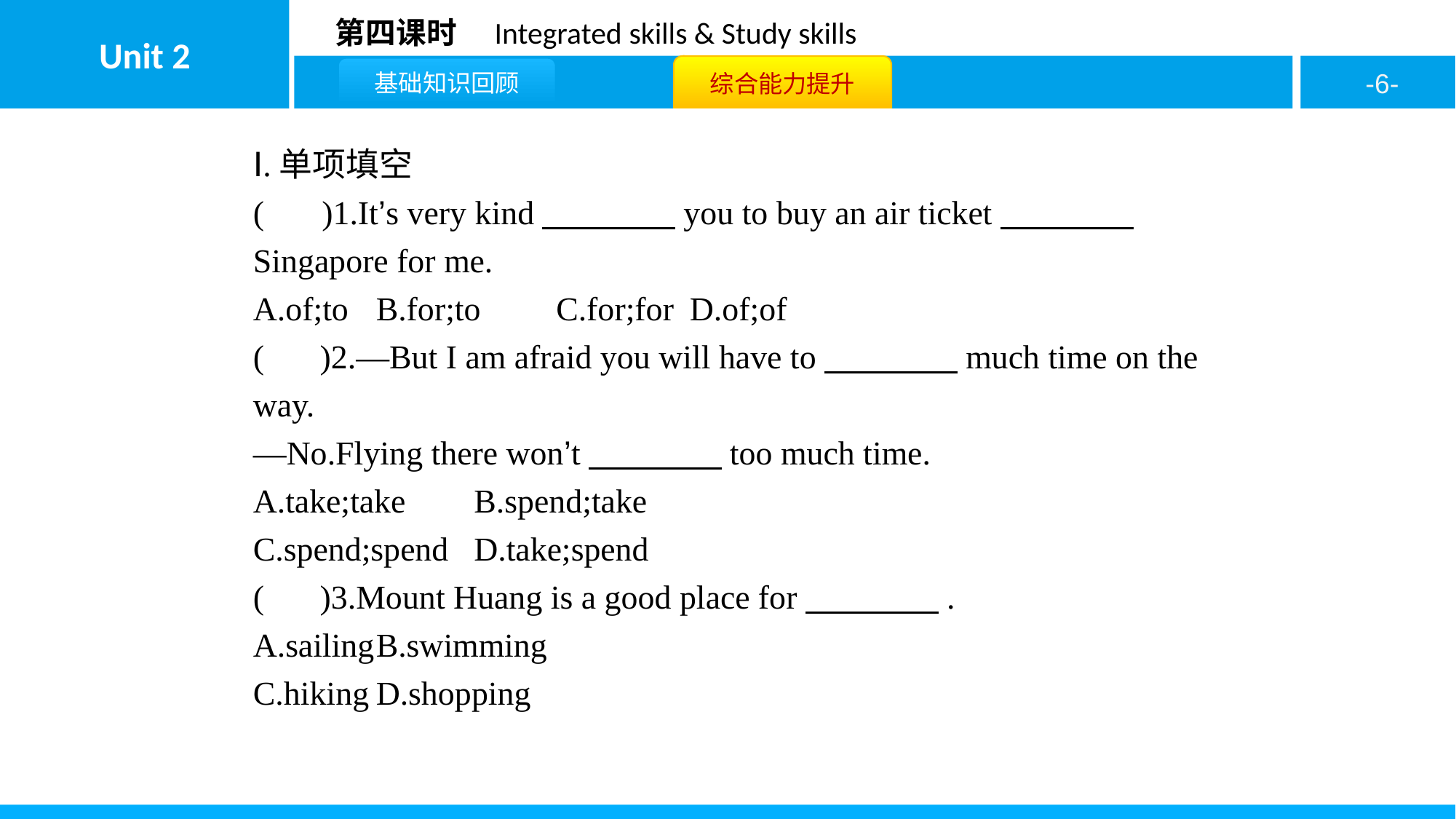

Ⅰ.单项填空
(  A  )1.It’s very kind　　　　you to buy an air ticket　　　　Singapore for me.
A.of;to	B.for;to	C.for;for	D.of;of
(  B  )2.—But I am afraid you will have to　　　　much time on the way.
—No.Flying there won’t　　　　too much time.
A.take;take	B.spend;take
C.spend;spend	D.take;spend
(  C  )3.Mount Huang is a good place for　　　　.
A.sailing	B.swimming
C.hiking	D.shopping